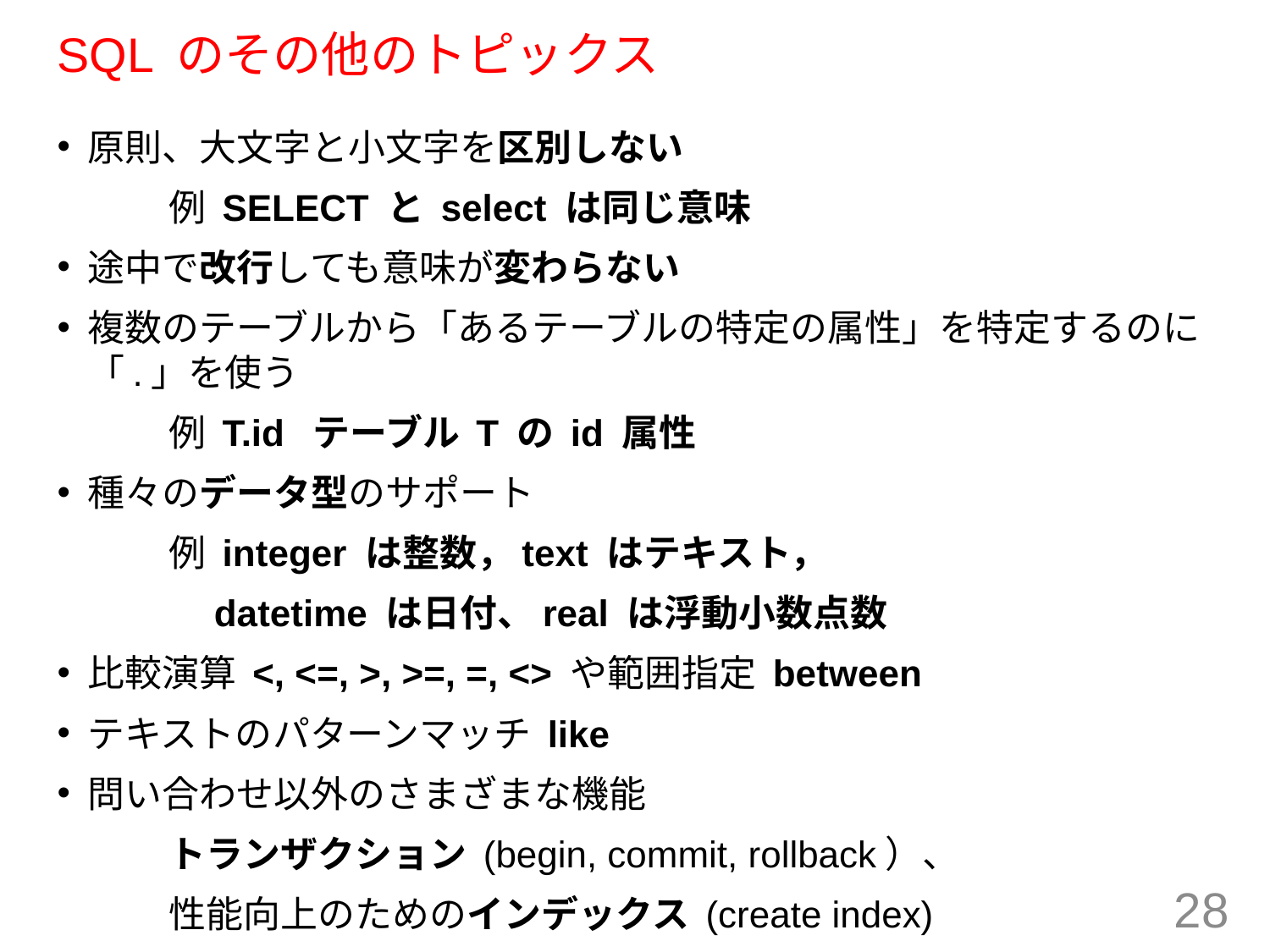

# SQL のその他のトピックス
原則、大文字と小文字を区別しない
	例 SELECT と select は同じ意味
途中で改行しても意味が変わらない
複数のテーブルから「あるテーブルの特定の属性」を特定するのに 「.」を使う
	例 T.id  テーブル T の id 属性
種々のデータ型のサポート
	例 integer は整数，text はテキスト，
	　datetime は日付、real は浮動小数点数
比較演算 <, <=, >, >=, =, <> や範囲指定 between
テキストのパターンマッチ like
問い合わせ以外のさまざまな機能
	トランザクション (begin, commit, rollback）、
	性能向上のためのインデックス (create index)
28